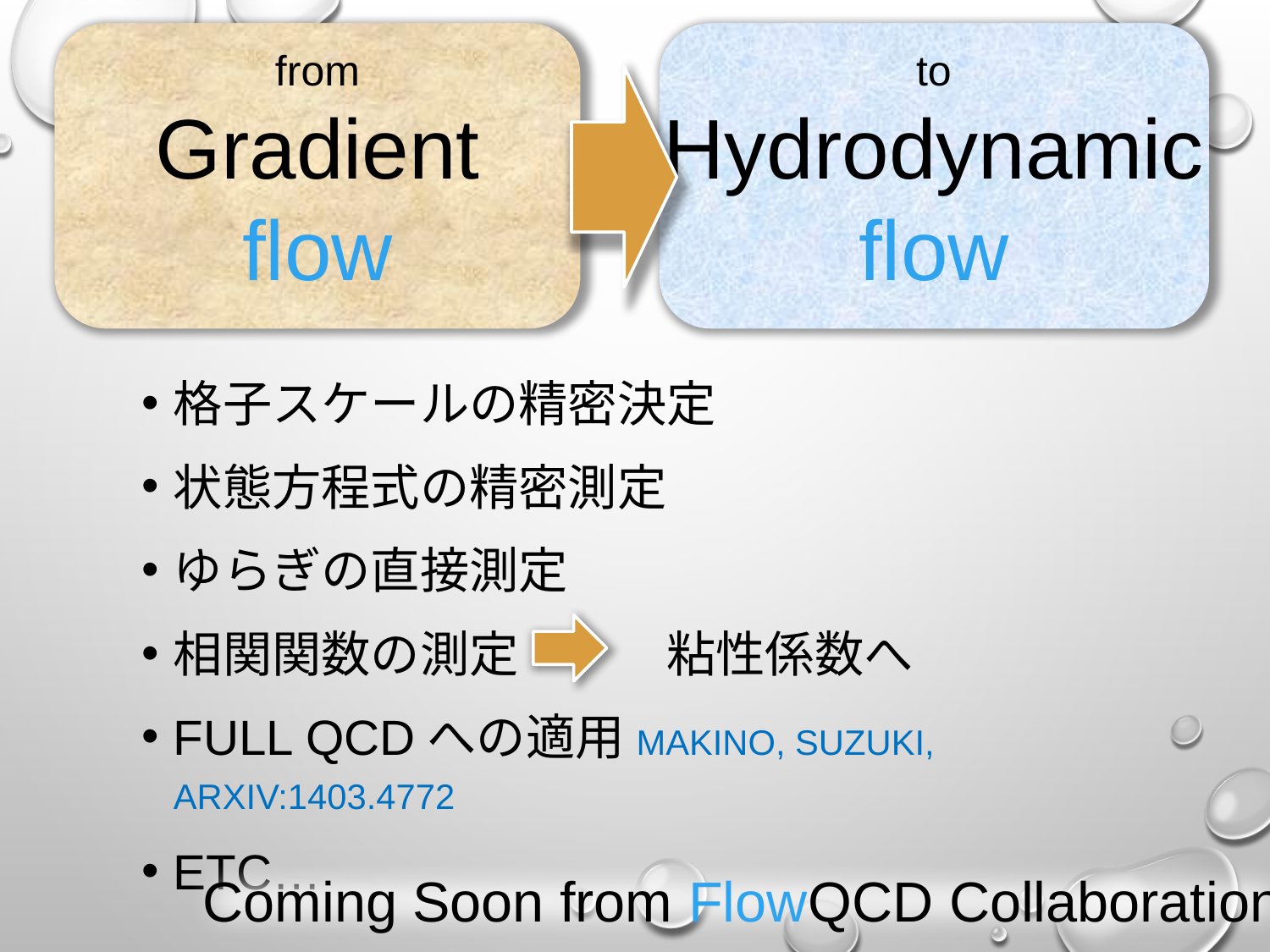

from
Gradient
flow
to
Hydrodynamic
flow

格子スケールの精密決定
状態方程式の精密測定
ゆらぎの直接測定
相関関数の測定　　　粘性係数へ
Full QCDへの適用Makino, Suzuki, arXiv:1403.4772
etc…

Coming Soon from FlowQCD Collaboration